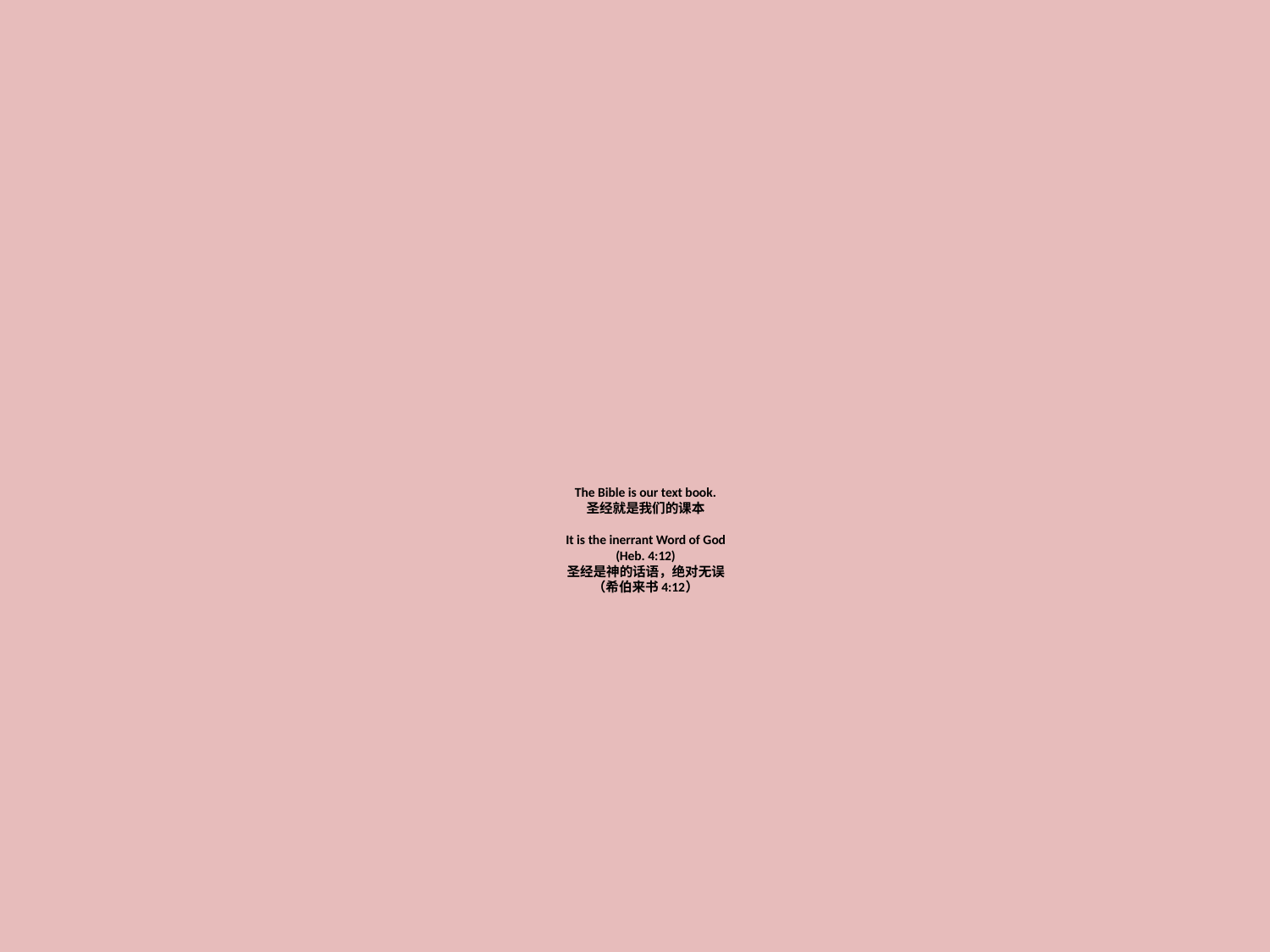

# The Bible is our text book. 圣经就是我们的课本   It is the inerrant Word of God (Heb. 4:12) 圣经是神的话语，绝对无误 （希伯来书 4:12）